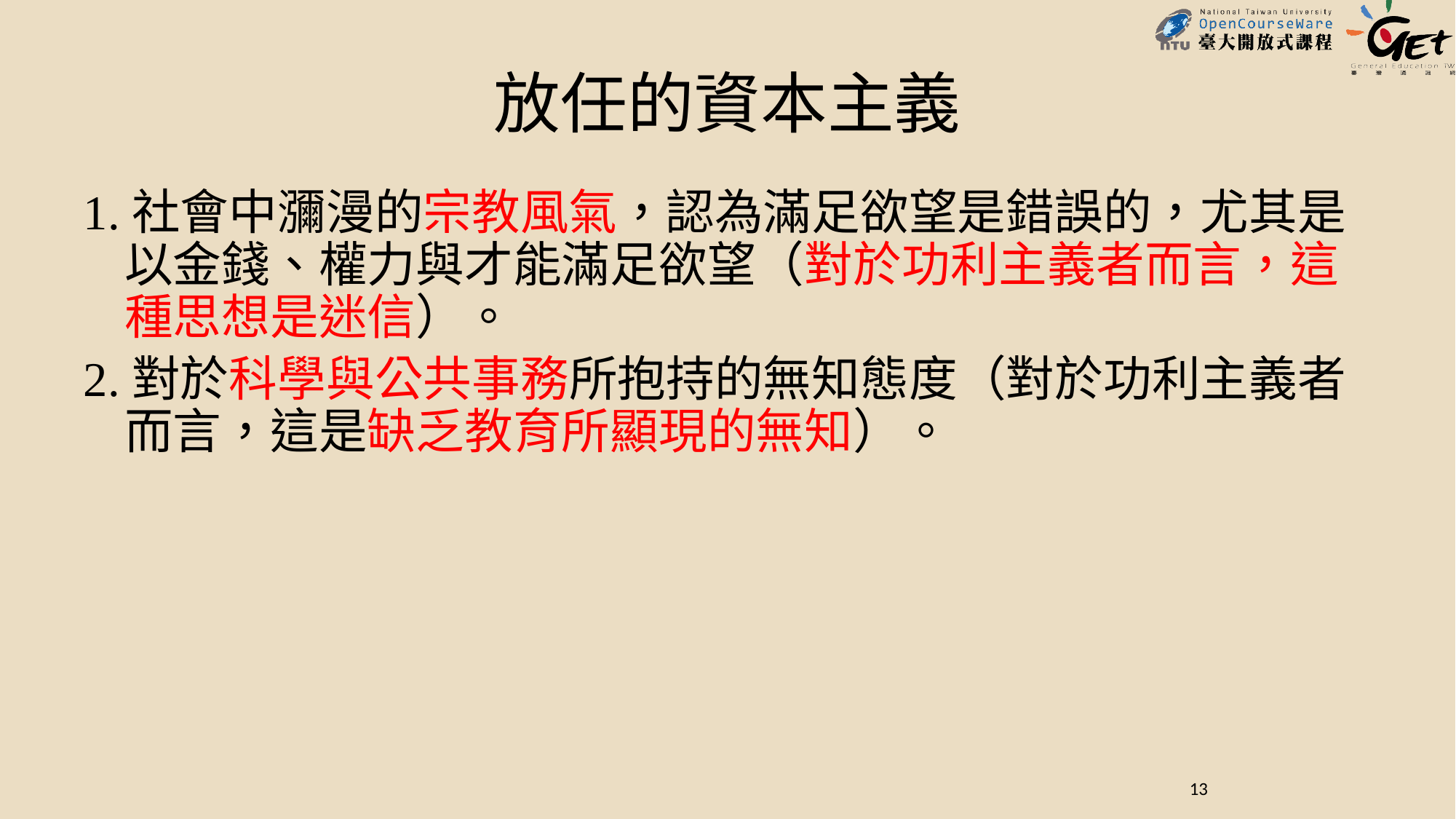

放任的資本主義
1.社會中瀰漫的宗教風氣，認為滿足欲望是錯誤的，尤其是以金錢、權力與才能滿足欲望（對於功利主義者而言，這種思想是迷信）。
2.對於科學與公共事務所抱持的無知態度（對於功利主義者而言，這是缺乏教育所顯現的無知）。
13